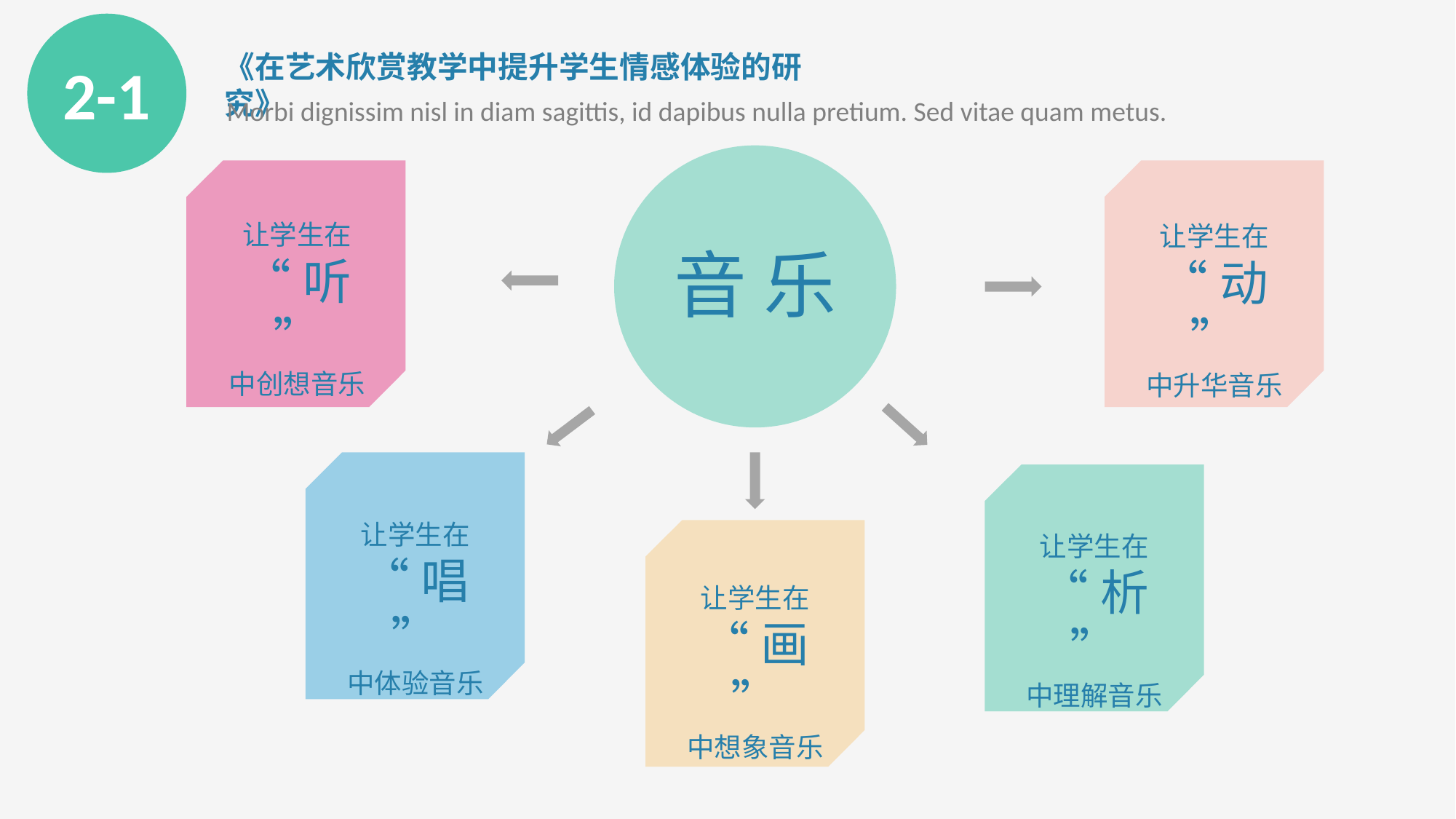

2-1
《在艺术欣赏教学中提升学生情感体验的研究》
Morbi dignissim nisl in diam sagittis, id dapibus nulla pretium. Sed vitae quam metus.

音 乐

让学生在
“听”
中创想音乐

让学生在
“动”
中升华音乐

让学生在
“唱”
中体验音乐

让学生在
“析”
中理解音乐

让学生在
“画”
中想象音乐